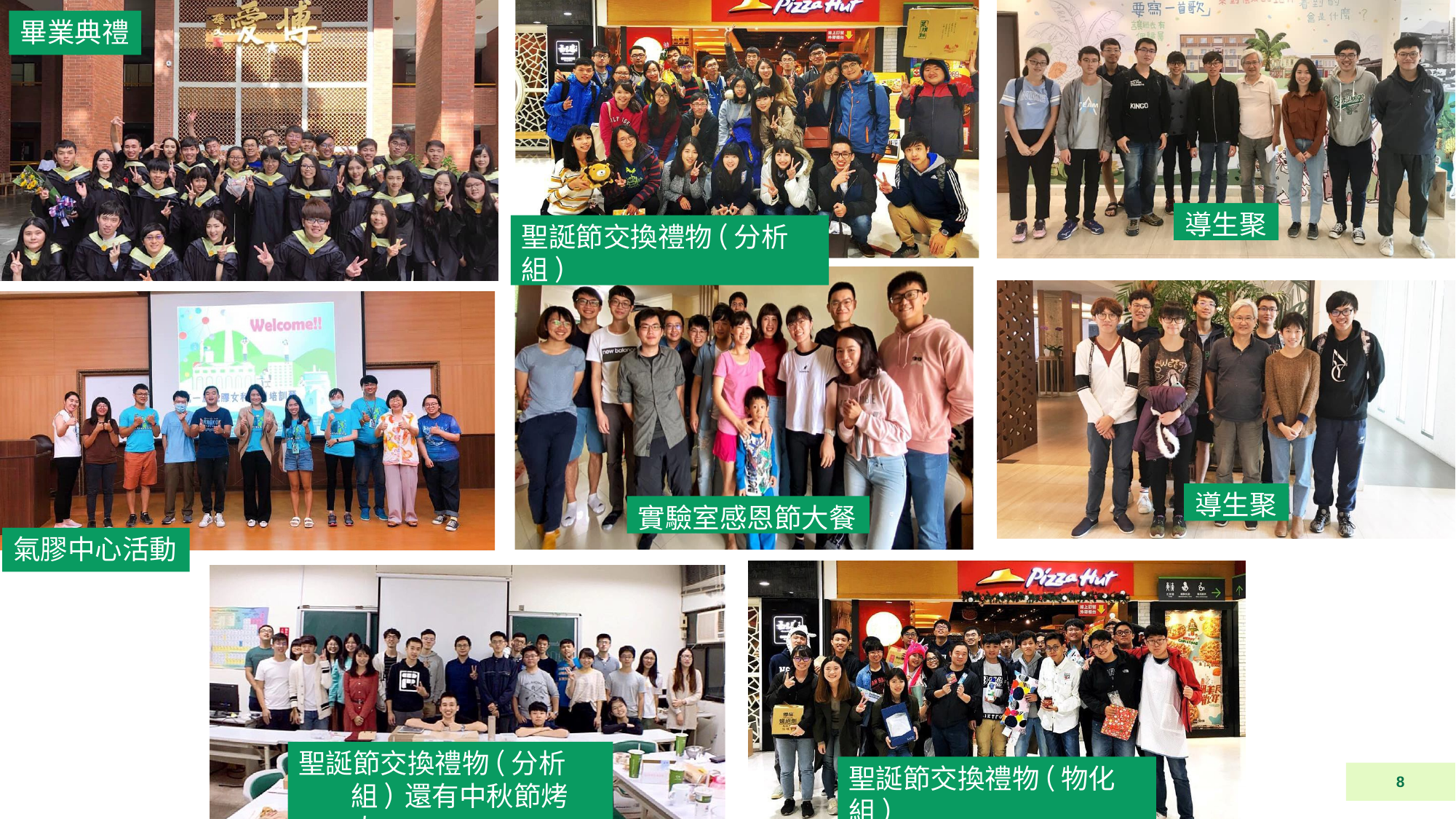

# 畢業典禮
導生聚
聖誕節交換禮物(分析組)
導生聚
實驗室感恩節大餐

氣膠中心活動

聖誕節交換禮物(分析組) 還有中秋節烤肉!
聖誕節交換禮物(物化組)
8